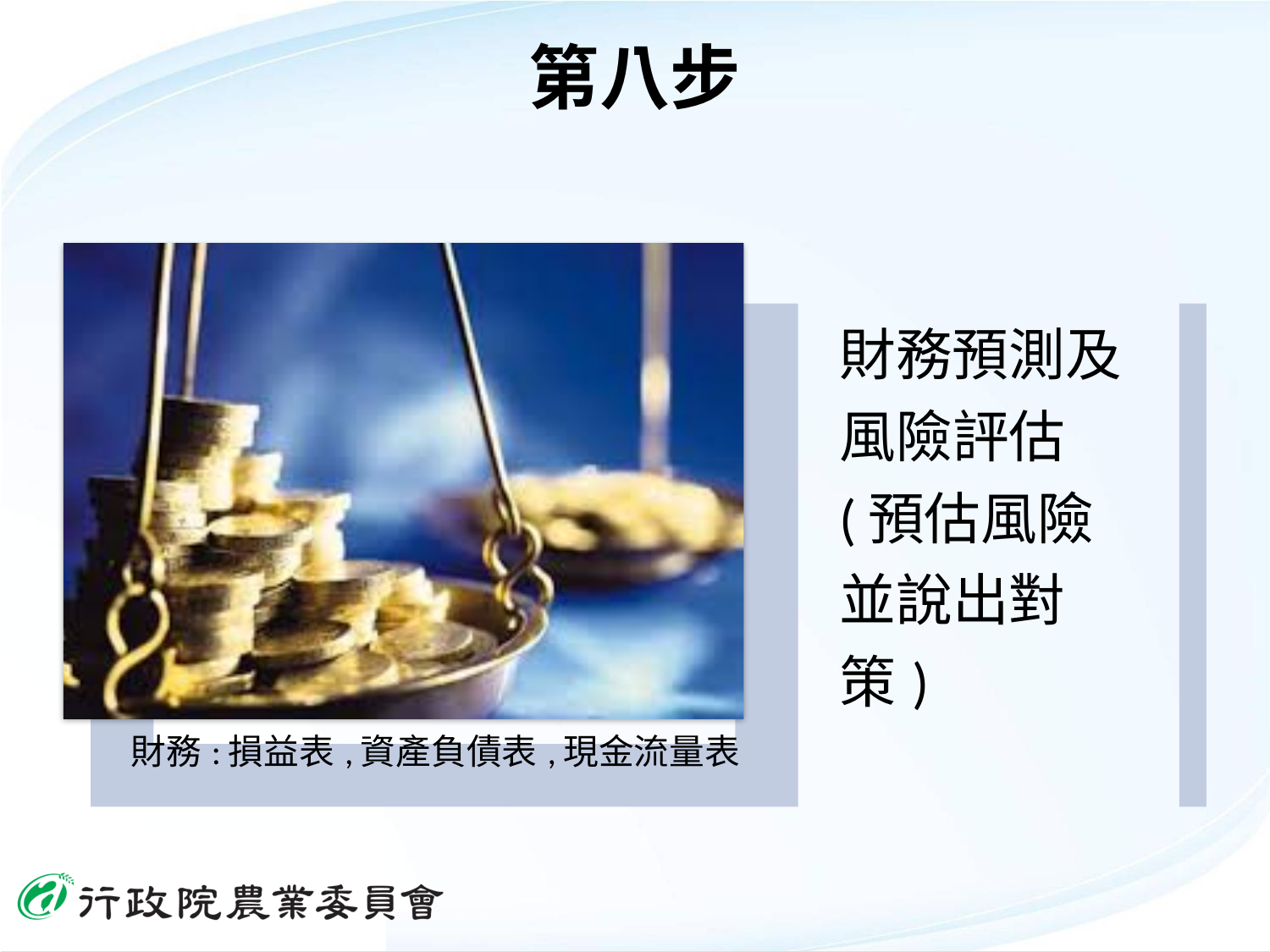

# 第八步
財務:損益表,資產負債表,現金流量表
財務預測及風險評估(預估風險並說出對策)